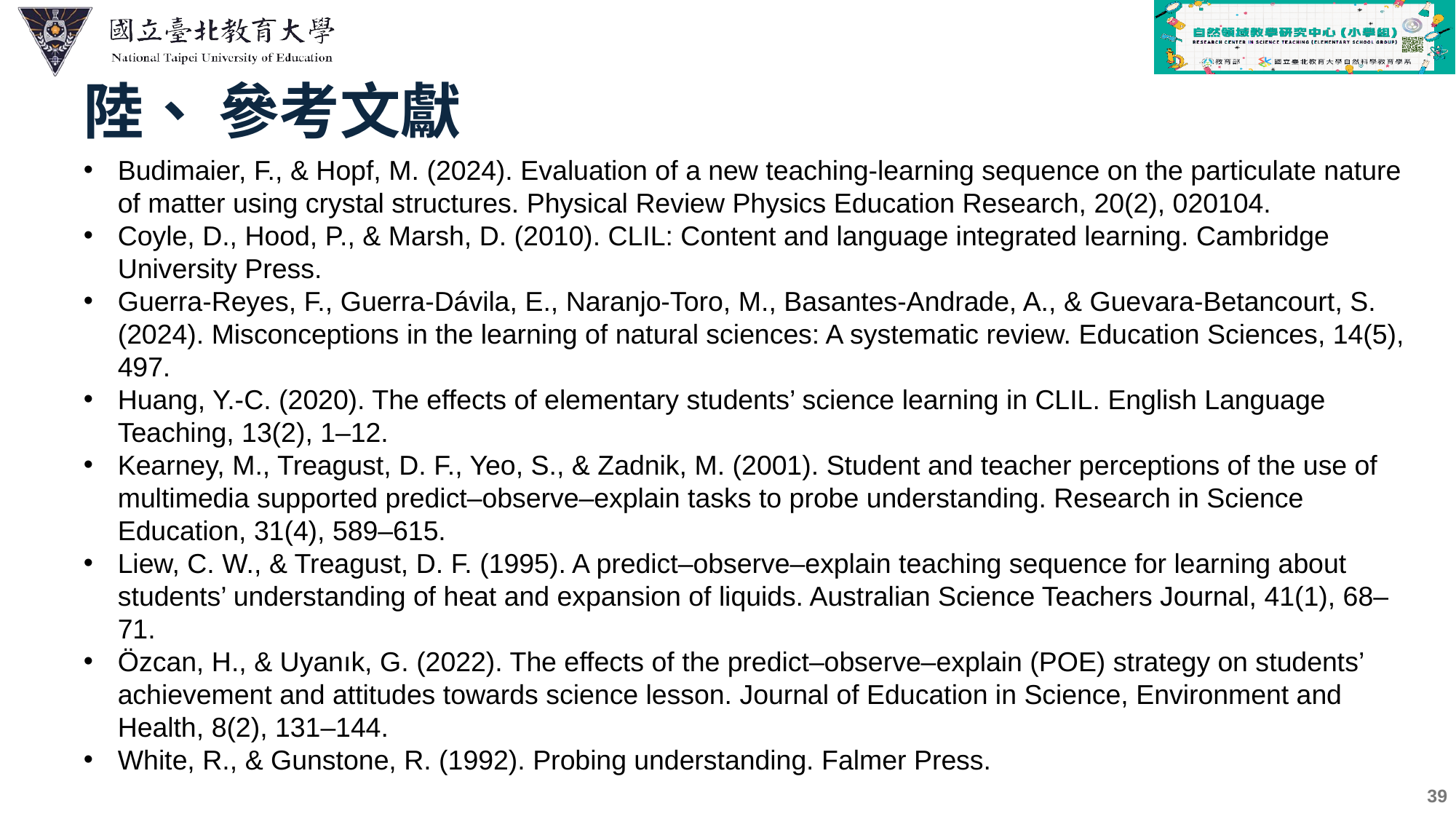

陸、 參考文獻
Budimaier, F., & Hopf, M. (2024). Evaluation of a new teaching-learning sequence on the particulate nature of matter using crystal structures. Physical Review Physics Education Research, 20(2), 020104.
Coyle, D., Hood, P., & Marsh, D. (2010). CLIL: Content and language integrated learning. Cambridge University Press.
Guerra-Reyes, F., Guerra-Dávila, E., Naranjo-Toro, M., Basantes-Andrade, A., & Guevara-Betancourt, S. (2024). Misconceptions in the learning of natural sciences: A systematic review. Education Sciences, 14(5), 497.
Huang, Y.-C. (2020). The effects of elementary students’ science learning in CLIL. English Language Teaching, 13(2), 1–12.
Kearney, M., Treagust, D. F., Yeo, S., & Zadnik, M. (2001). Student and teacher perceptions of the use of multimedia supported predict–observe–explain tasks to probe understanding. Research in Science Education, 31(4), 589–615.
Liew, C. W., & Treagust, D. F. (1995). A predict–observe–explain teaching sequence for learning about students’ understanding of heat and expansion of liquids. Australian Science Teachers Journal, 41(1), 68–71.
Özcan, H., & Uyanık, G. (2022). The effects of the predict–observe–explain (POE) strategy on students’ achievement and attitudes towards science lesson. Journal of Education in Science, Environment and Health, 8(2), 131–144.
White, R., & Gunstone, R. (1992). Probing understanding. Falmer Press.
39